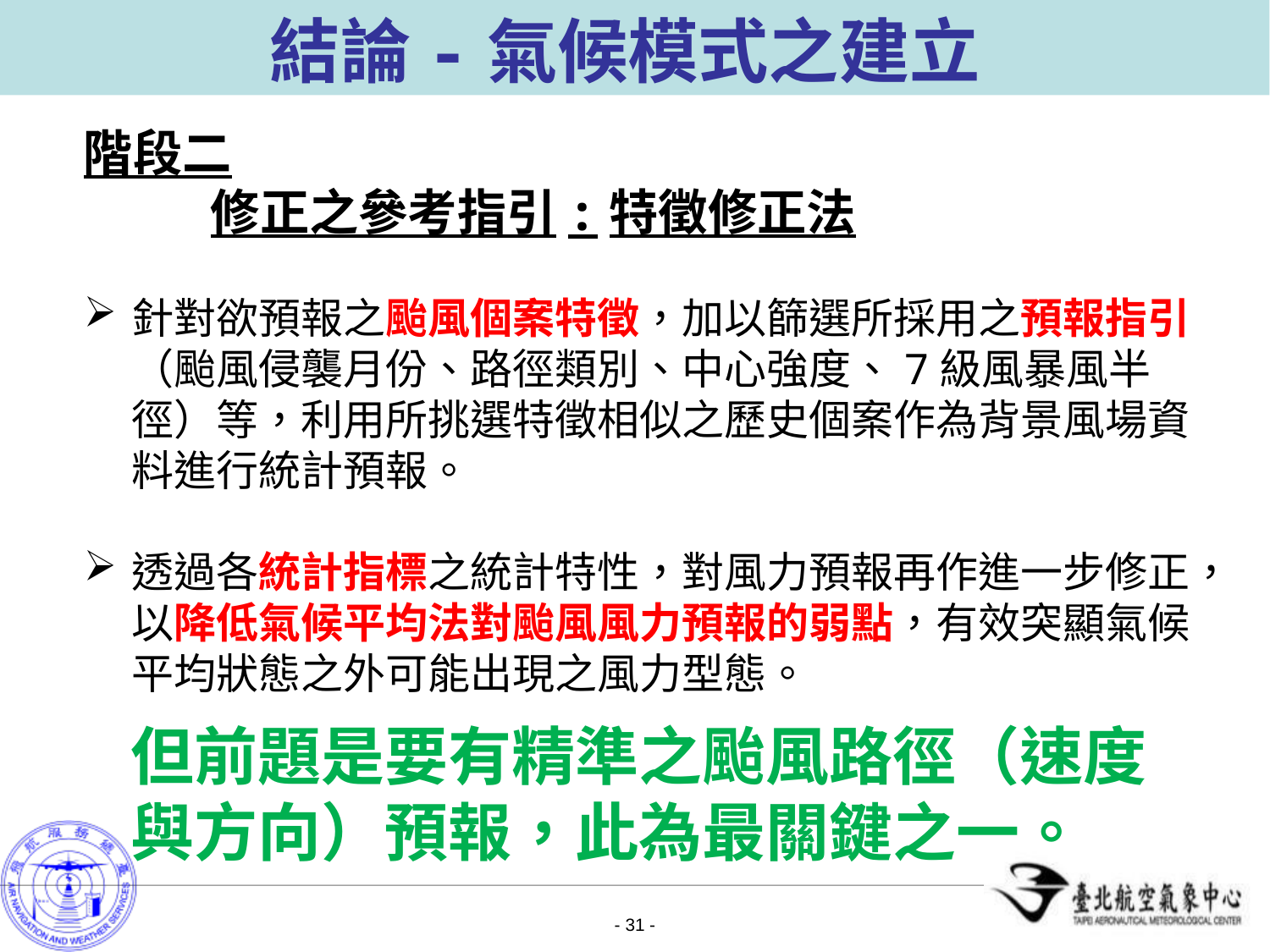

結論-氣候模式之建立
階段二
	修正之參考指引:特徵修正法

針對欲預報之颱風個案特徵，加以篩選所採用之預報指引（颱風侵襲月份、路徑類別、中心強度、7級風暴風半徑）等，利用所挑選特徵相似之歷史個案作為背景風場資料進行統計預報。

透過各統計指標之統計特性，對風力預報再作進一步修正，以降低氣候平均法對颱風風力預報的弱點，有效突顯氣候平均狀態之外可能出現之風力型態。

但前題是要有精準之颱風路徑（速度與方向）預報，此為最關鍵之一。